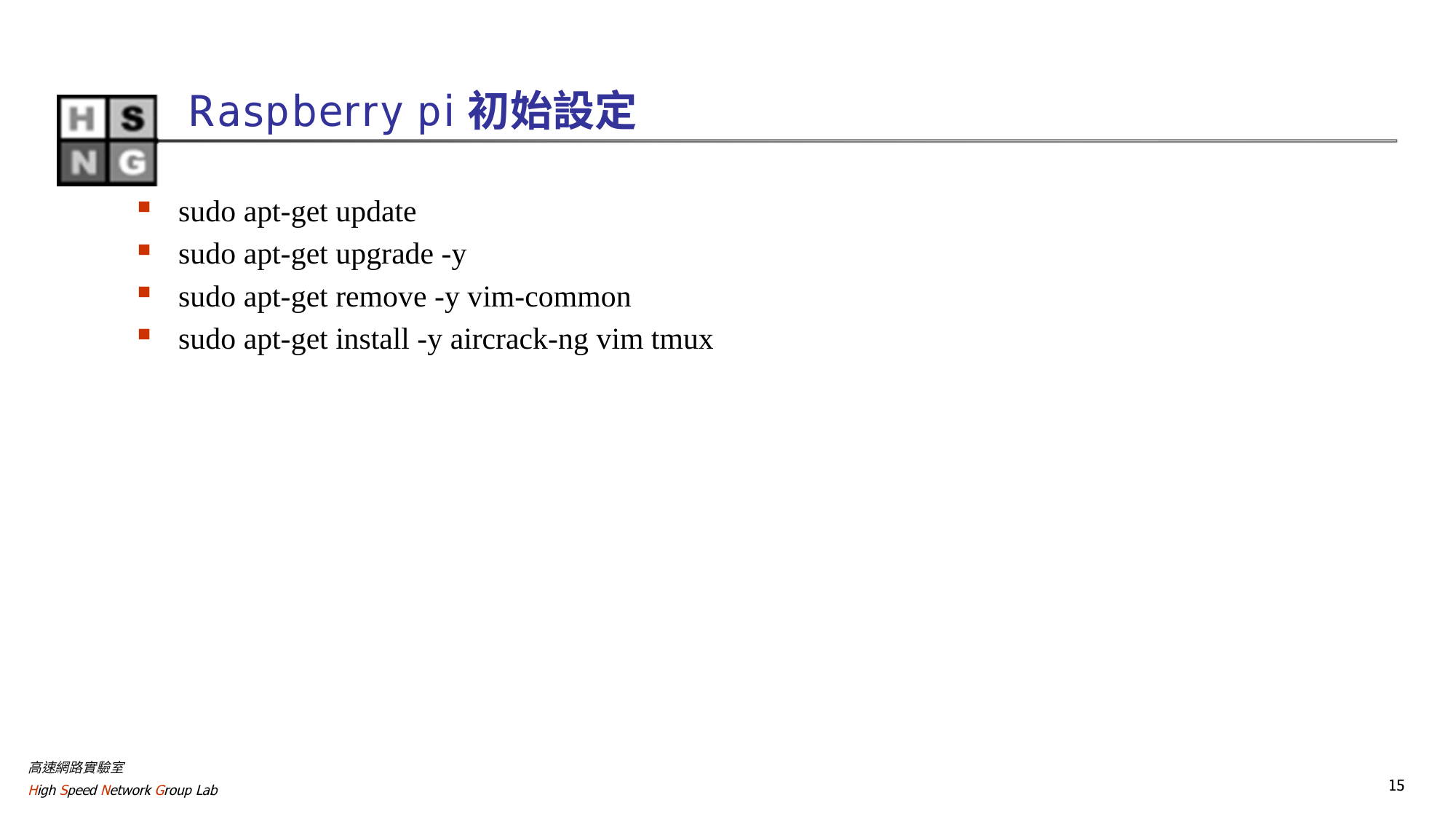

# Raspberry pi初始設定
sudo apt-get update
sudo apt-get upgrade -y
sudo apt-get remove -y vim-common
sudo apt-get install -y aircrack-ng vim tmux